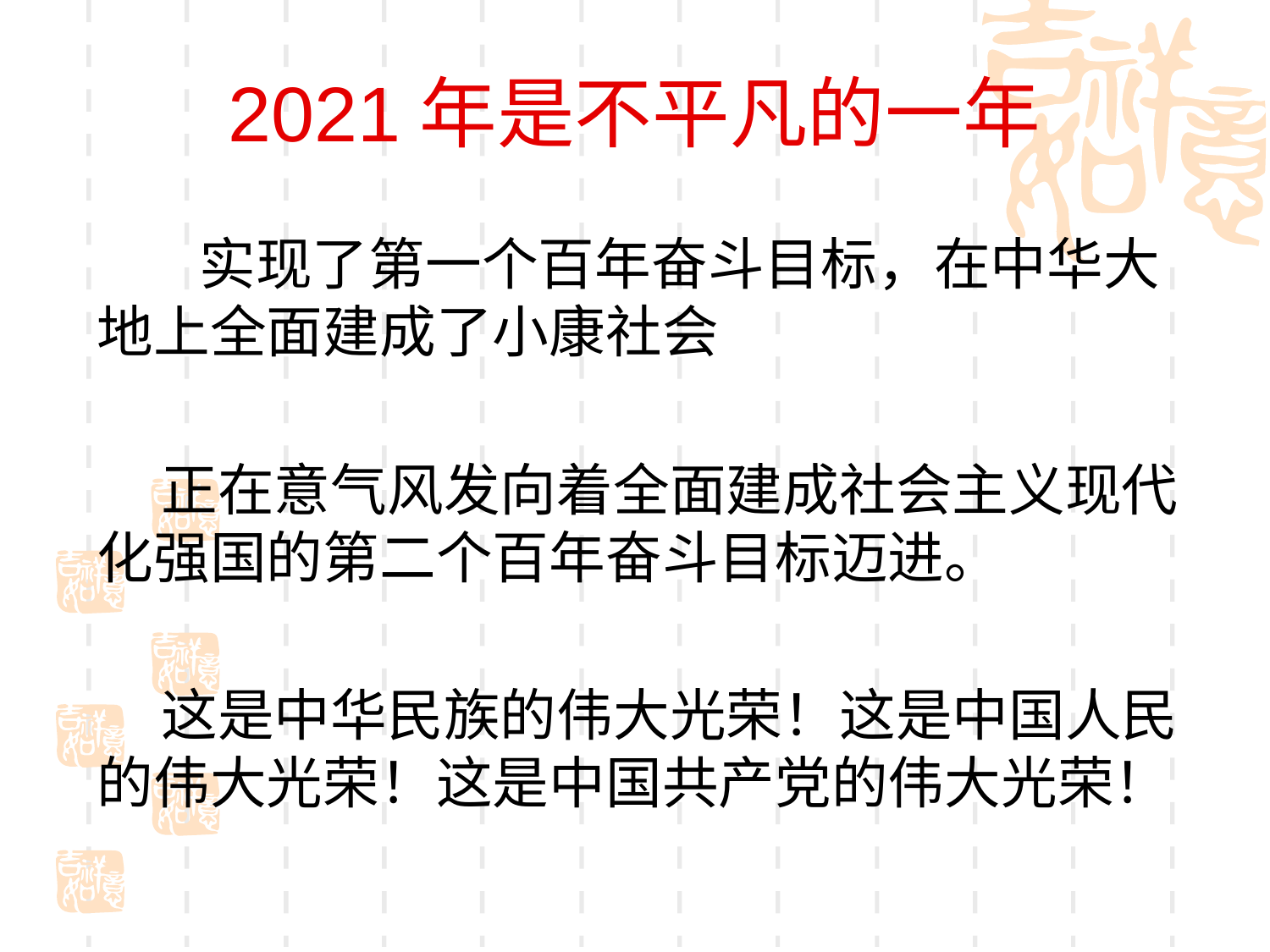

# 2021年是不平凡的一年
       实现了第一个百年奋斗目标，在中华大地上全面建成了小康社会

    正在意气风发向着全面建成社会主义现代化强国的第二个百年奋斗目标迈进。

    这是中华民族的伟大光荣！这是中国人民的伟大光荣！这是中国共产党的伟大光荣！